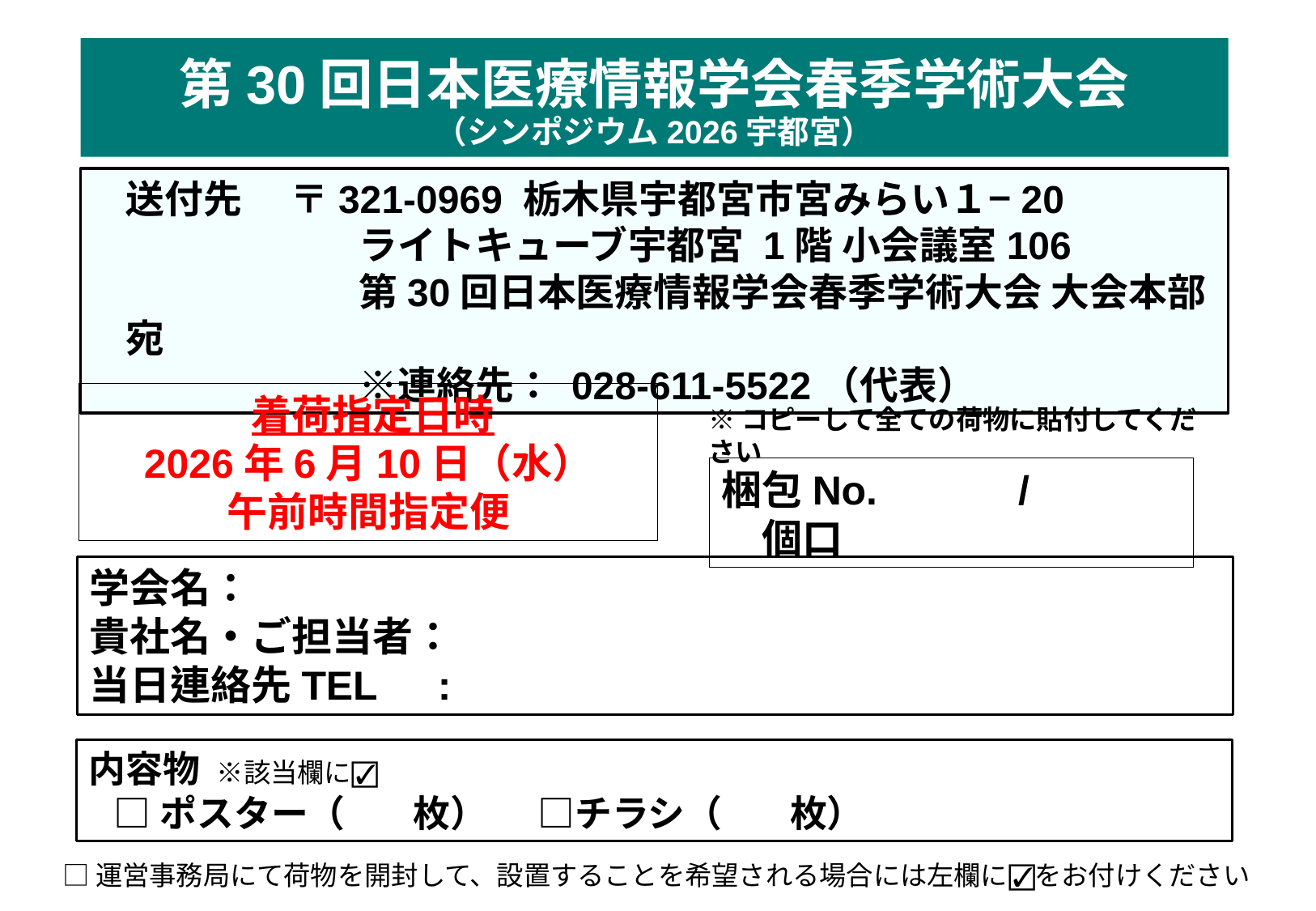

# 第30回日本医療情報学会春季学術大会 （シンポジウム2026宇都宮）
送付先　 〒321-0969 栃木県宇都宮市宮みらい１−20
　　　　　　ライトキューブ宇都宮 1階 小会議室106
　　　　　　第30回日本医療情報学会春季学術大会 大会本部 宛
　　　　　　※連絡先： 028-611-5522（代表）

 着荷指定日時
2026年6月10日（水）
午前時間指定便
※コピーして全ての荷物に貼付してください
梱包No.　　　/　　　　個口
学会名：
貴社名・ご担当者：
当日連絡先TEL　:
内容物  ※該当欄に☑
   □ポスター（        枚）      □チラシ（        枚）
□運営事務局にて荷物を開封して、設置することを希望される場合には左欄に☑をお付けください